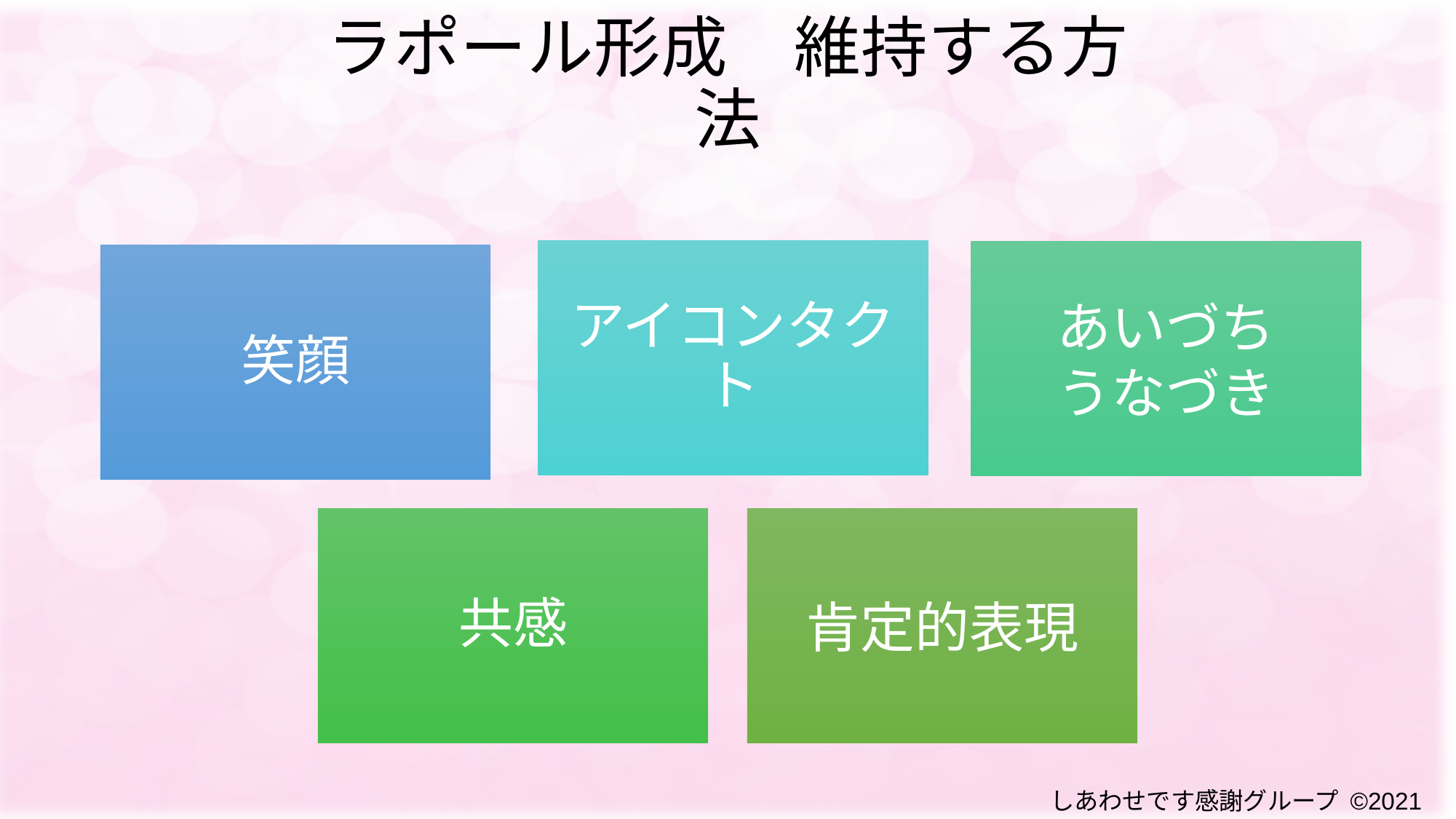

ラポール形成　維持する方法
笑顔
アイコンタクト
あいづち
うなづき
共感
肯定的表現
しあわせです感謝グループ ©2021